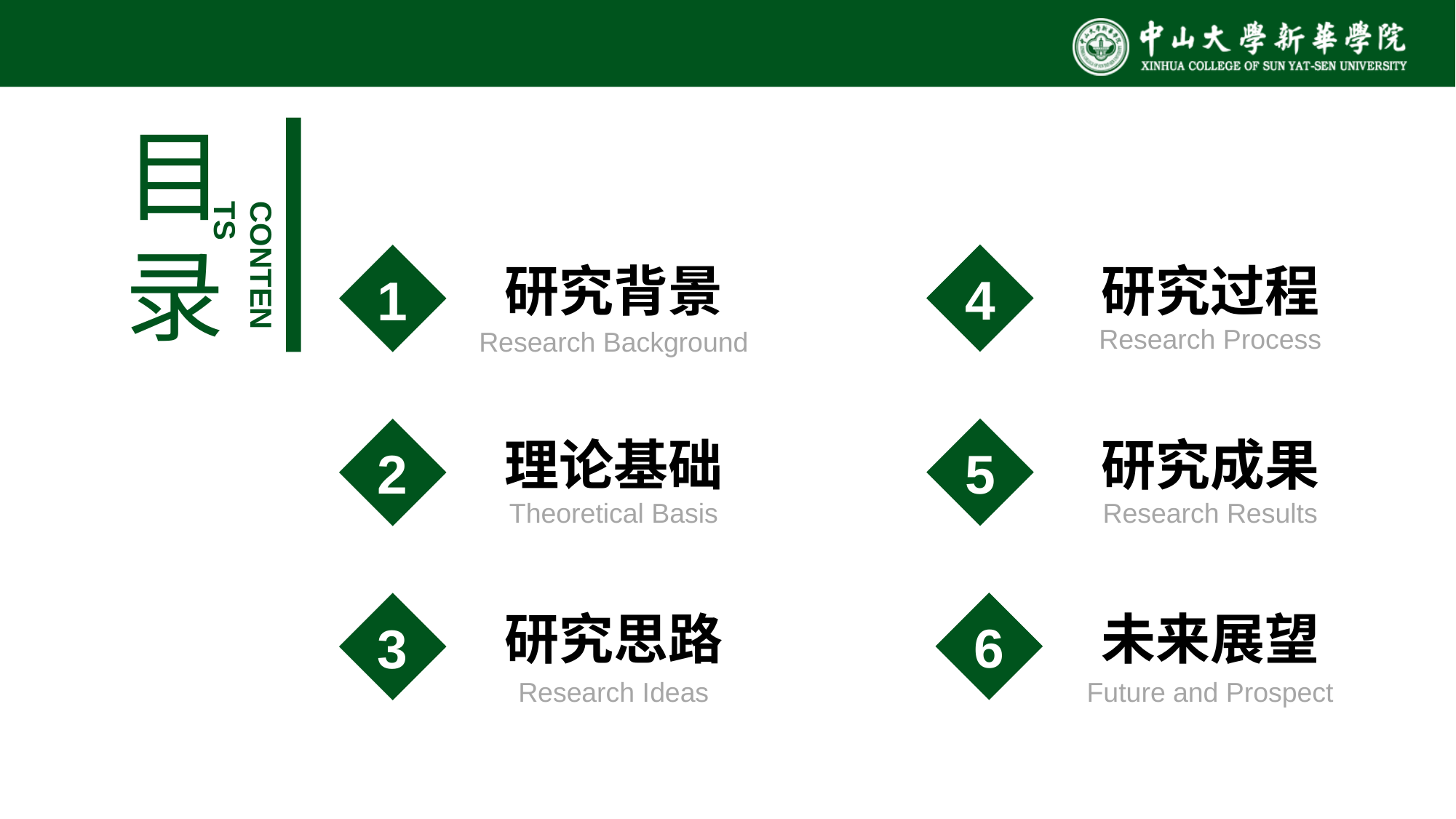

目
录

CONTENTS
4
1
研究背景
Research Background
研究过程
Research Process
5
2
理论基础
Theoretical Basis
研究成果
Research Results
6
3
研究思路
Research Ideas
未来展望
Future and Prospect